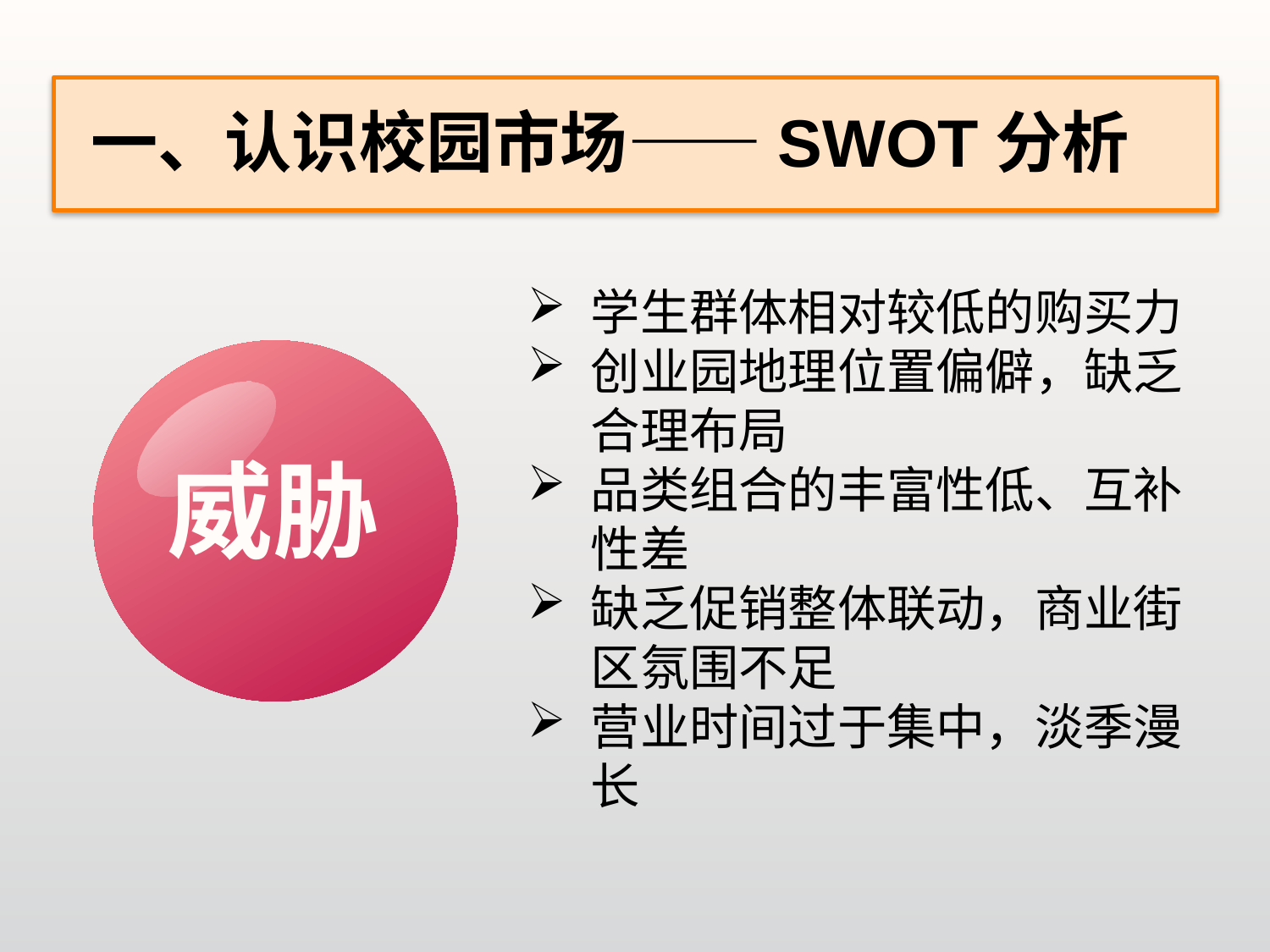

一、认识校园市场——SWOT分析
学生群体相对较低的购买力
创业园地理位置偏僻，缺乏合理布局
品类组合的丰富性低、互补性差
缺乏促销整体联动，商业街区氛围不足
营业时间过于集中，淡季漫长

威胁